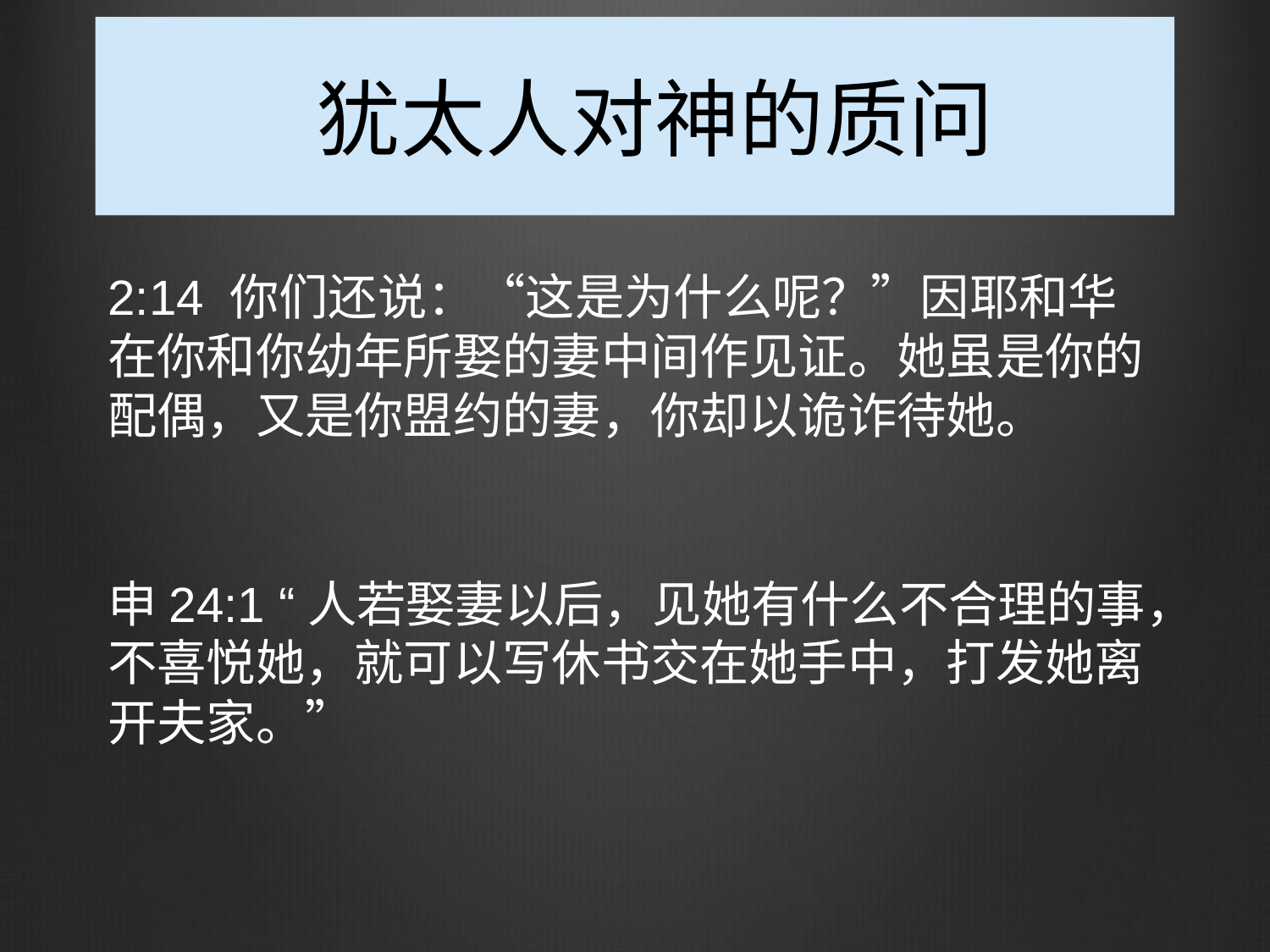

# 犹太人对神的质问
2:14 你们还说：“这是为什么呢？”因耶和华在你和你幼年所娶的妻中间作见证。她虽是你的配偶，又是你盟约的妻，你却以诡诈待她。

申24:1 “人若娶妻以后，见她有什么不合理的事，不喜悦她，就可以写休书交在她手中，打发她离开夫家。”